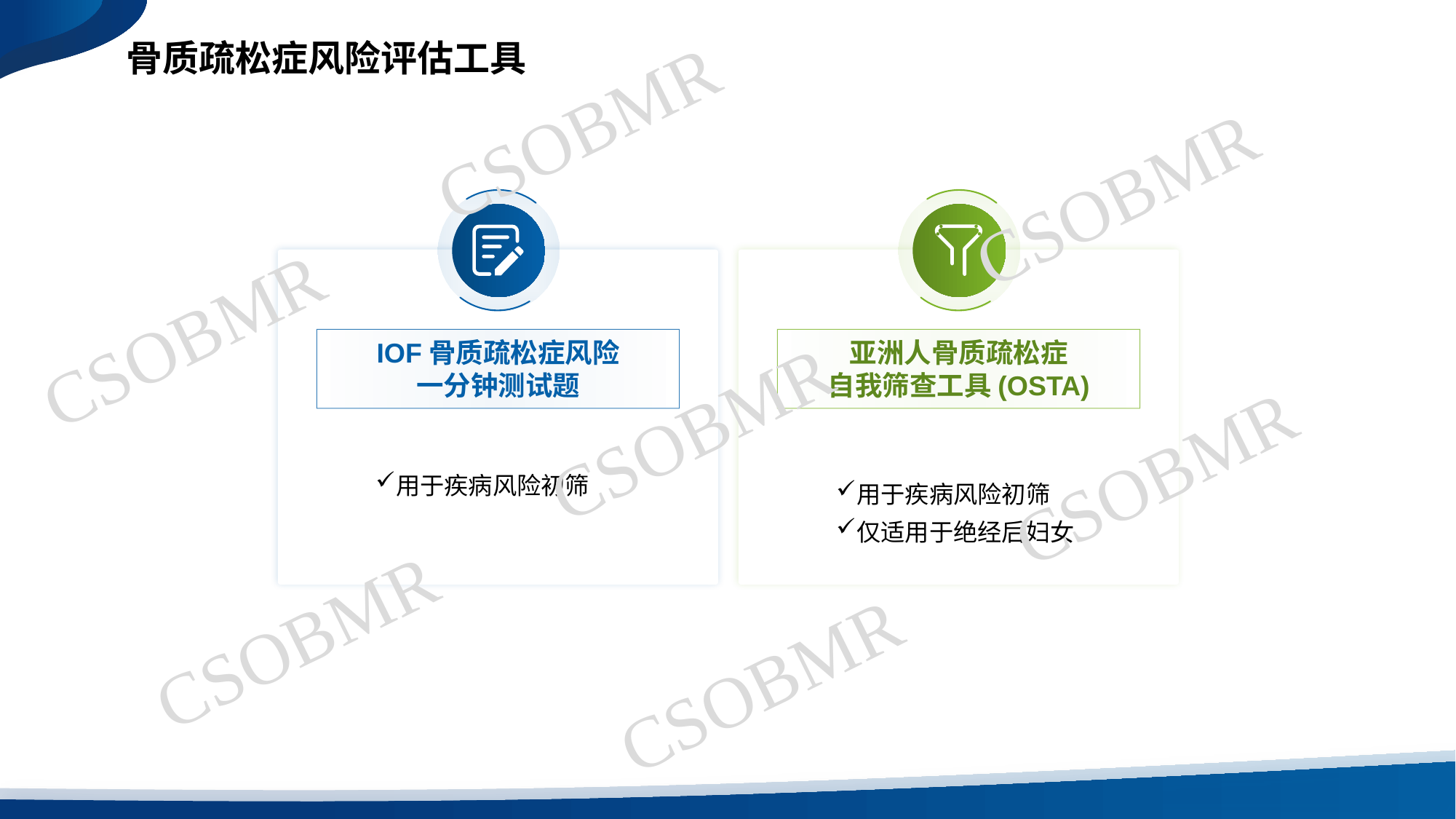

骨质疏松症风险评估工具
CSOBMR
CSOBMR

CSOBMR

IOF骨质疏松症风险
一分钟测试题

亚洲人骨质疏松症
自我筛查工具(OSTA)
CSOBMR
CSOBMR
用于疾病风险初筛
用于疾病风险初筛
仅适用于绝经后妇女
CSOBMR
CSOBMR